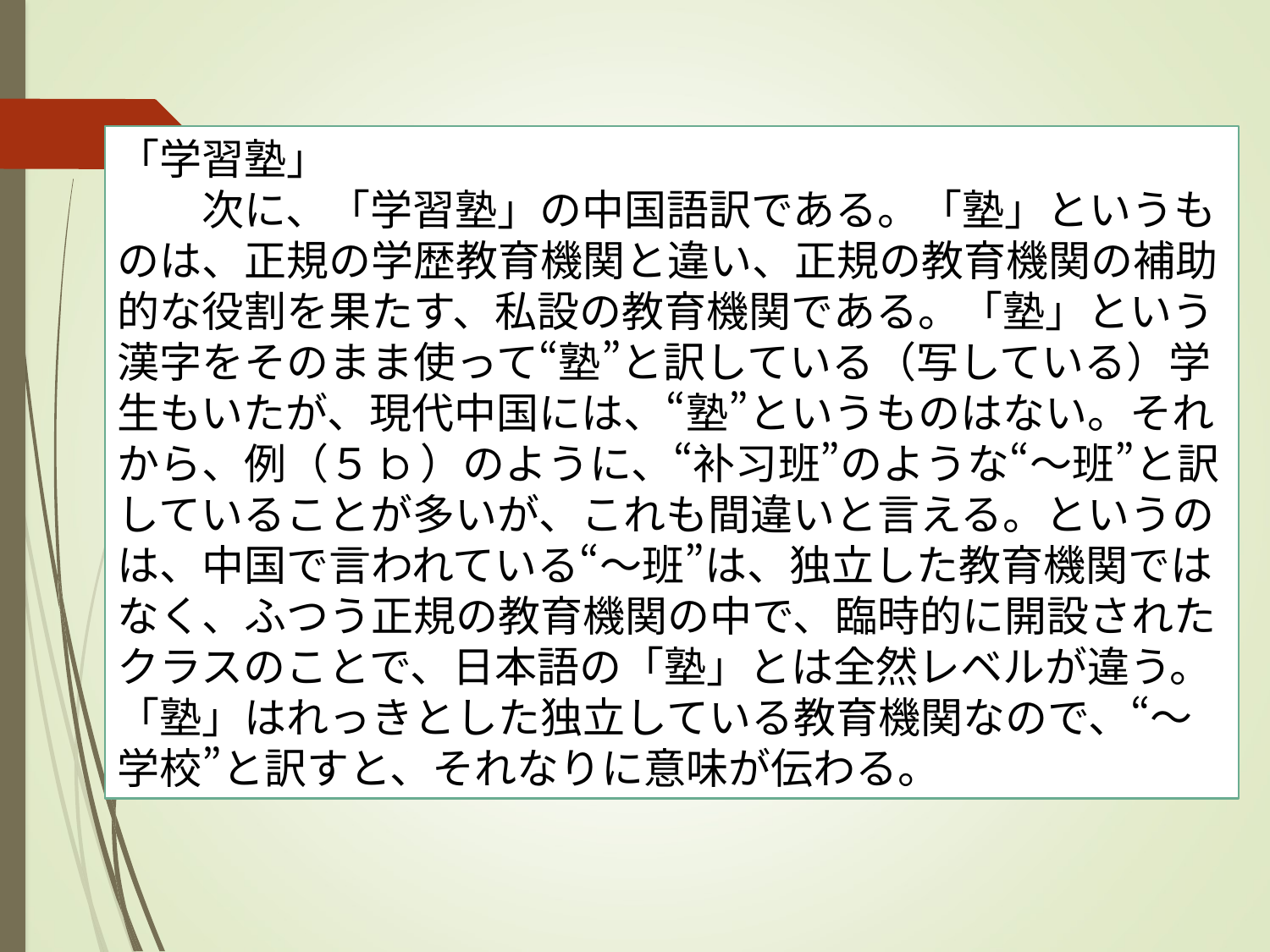

「学習塾」
　　次に、「学習塾」の中国語訳である。「塾」というものは、正規の学歴教育機関と違い、正規の教育機関の補助的な役割を果たす、私設の教育機関である。「塾」という漢字をそのまま使って“塾”と訳している（写している）学生もいたが、現代中国には、“塾”というものはない。それから、例（５b）のように、“补习班”のような“～班”と訳していることが多いが、これも間違いと言える。というのは、中国で言われている“～班”は、独立した教育機関ではなく、ふつう正規の教育機関の中で、臨時的に開設されたクラスのことで、日本語の「塾」とは全然レベルが違う。「塾」はれっきとした独立している教育機関なので、“～学校”と訳すと、それなりに意味が伝わる。